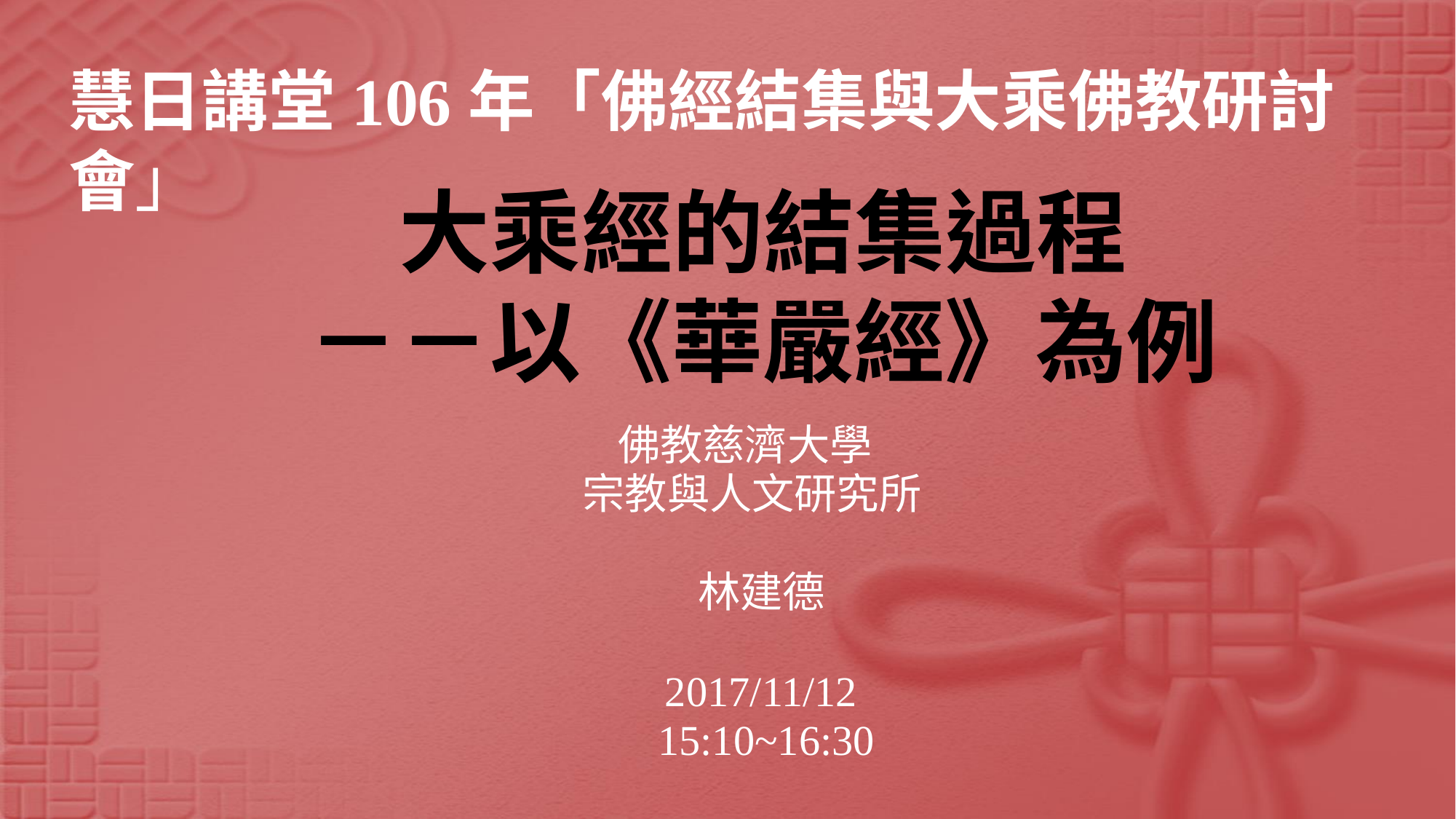

慧日講堂106年「佛經結集與大乘佛教研討會」
# 大乘經的結集過程 －－以《華嚴經》為例
佛教慈濟大學
宗教與人文研究所

林建德

2017/11/12
15:10~16:30